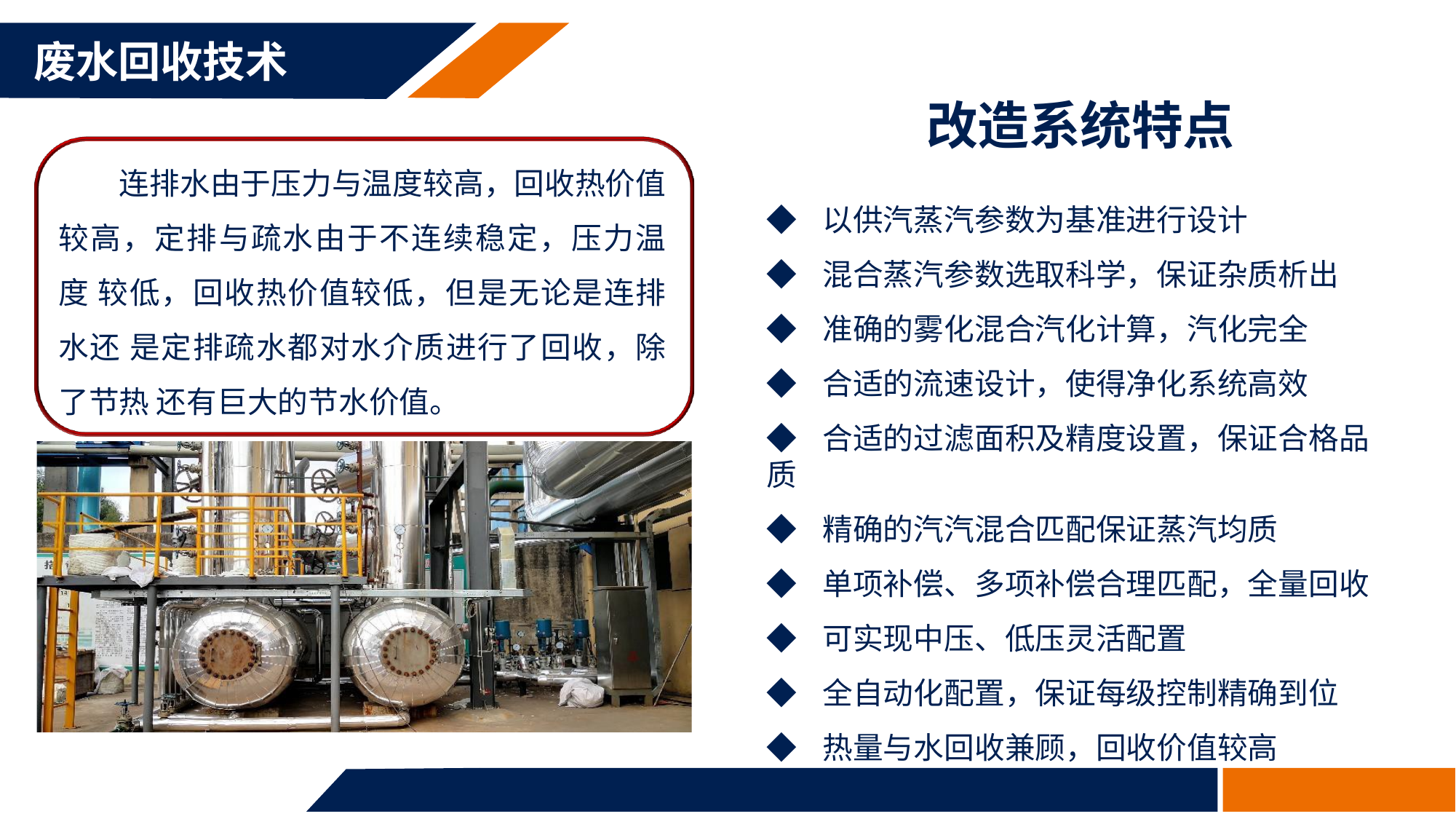

废水回收技术
改造系统特点

连排水由于压力与温度较高，回收热价值 较高，定排与疏水由于不连续稳定，压力温度 较低，回收热价值较低，但是无论是连排水还 是定排疏水都对水介质进行了回收，除了节热 还有巨大的节水价值。
◆ 以供汽蒸汽参数为基准进行设计
◆ 混合蒸汽参数选取科学，保证杂质析出
◆ 准确的雾化混合汽化计算，汽化完全
◆ 合适的流速设计，使得净化系统高效
◆ 合适的过滤面积及精度设置，保证合格品质
◆ 精确的汽汽混合匹配保证蒸汽均质
◆ 单项补偿、多项补偿合理匹配，全量回收
◆ 可实现中压、低压灵活配置
◆ 全自动化配置，保证每级控制精确到位
◆ 热量与水回收兼顾，回收价值较高